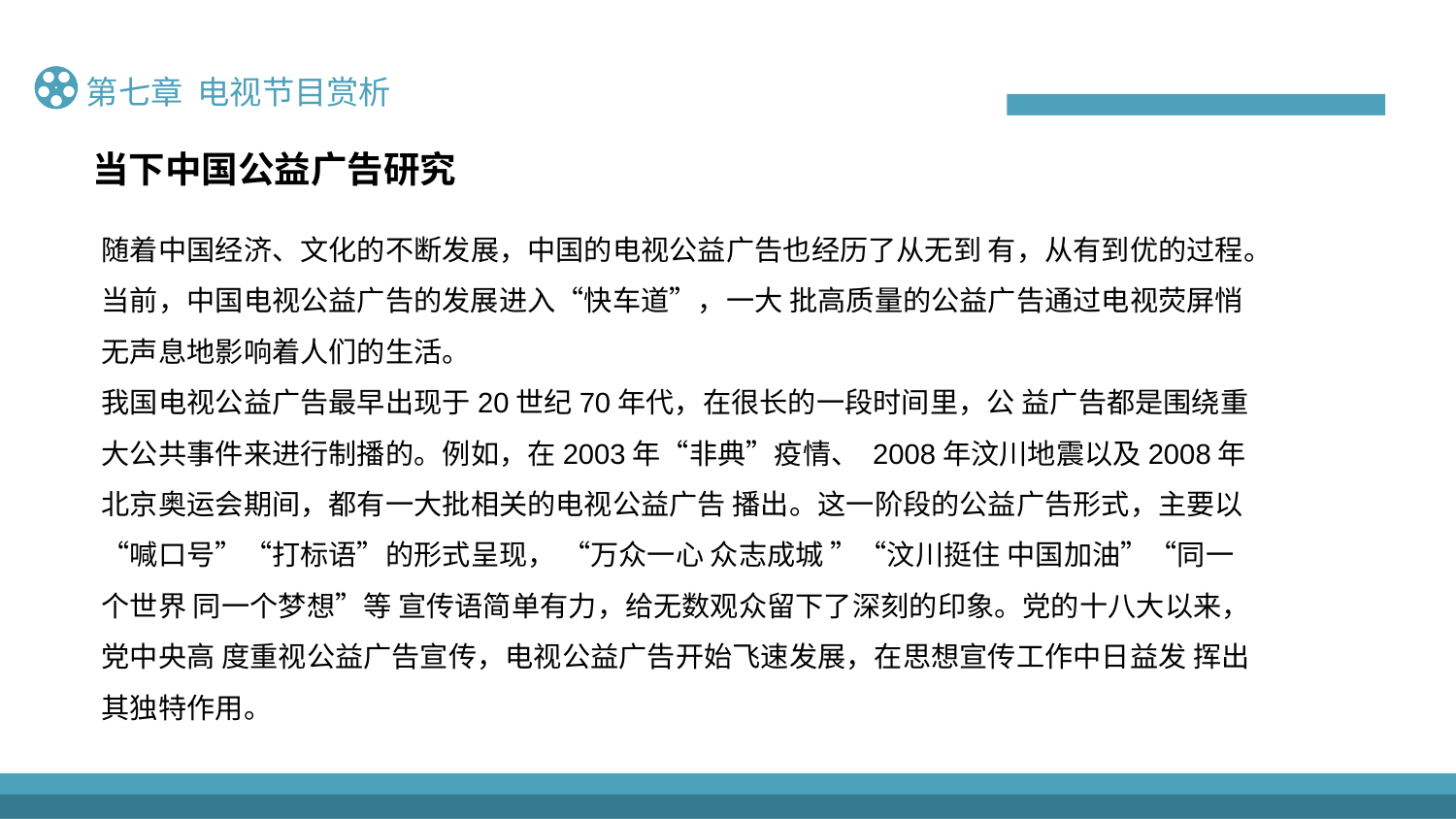

第七章  电视节目赏析

片名：《卡里加里博士的小屋》
导演：罗伯特·威恩（也叫罗伯特·维内）
演员：维尔纳·克劳斯、康拉德·韦特、弗里德里希·费赫尔
出品方：柏林德克拉电影公司
发行时间：1920年
当下中国公益广告研究
随着中国经济、文化的不断发展，中国的电视公益广告也经历了从无到 有，从有到优的过程。当前，中国电视公益广告的发展进入“快车道”，一大 批高质量的公益广告通过电视荧屏悄无声息地影响着人们的生活。
我国电视公益广告最早出现于20世纪70年代，在很长的一段时间里，公 益广告都是围绕重大公共事件来进行制播的。例如，在2003年“非典”疫情、 2008年汶川地震以及2008年北京奥运会期间，都有一大批相关的电视公益广告 播出。这一阶段的公益广告形式，主要以“喊口号”“打标语”的形式呈现， “万众一心 众志成城 ”“汶川挺住 中国加油”“同一个世界 同一个梦想”等 宣传语简单有力，给无数观众留下了深刻的印象。党的十八大以来，党中央高 度重视公益广告宣传，电视公益广告开始飞速发展，在思想宣传工作中日益发 挥出其独特作用。